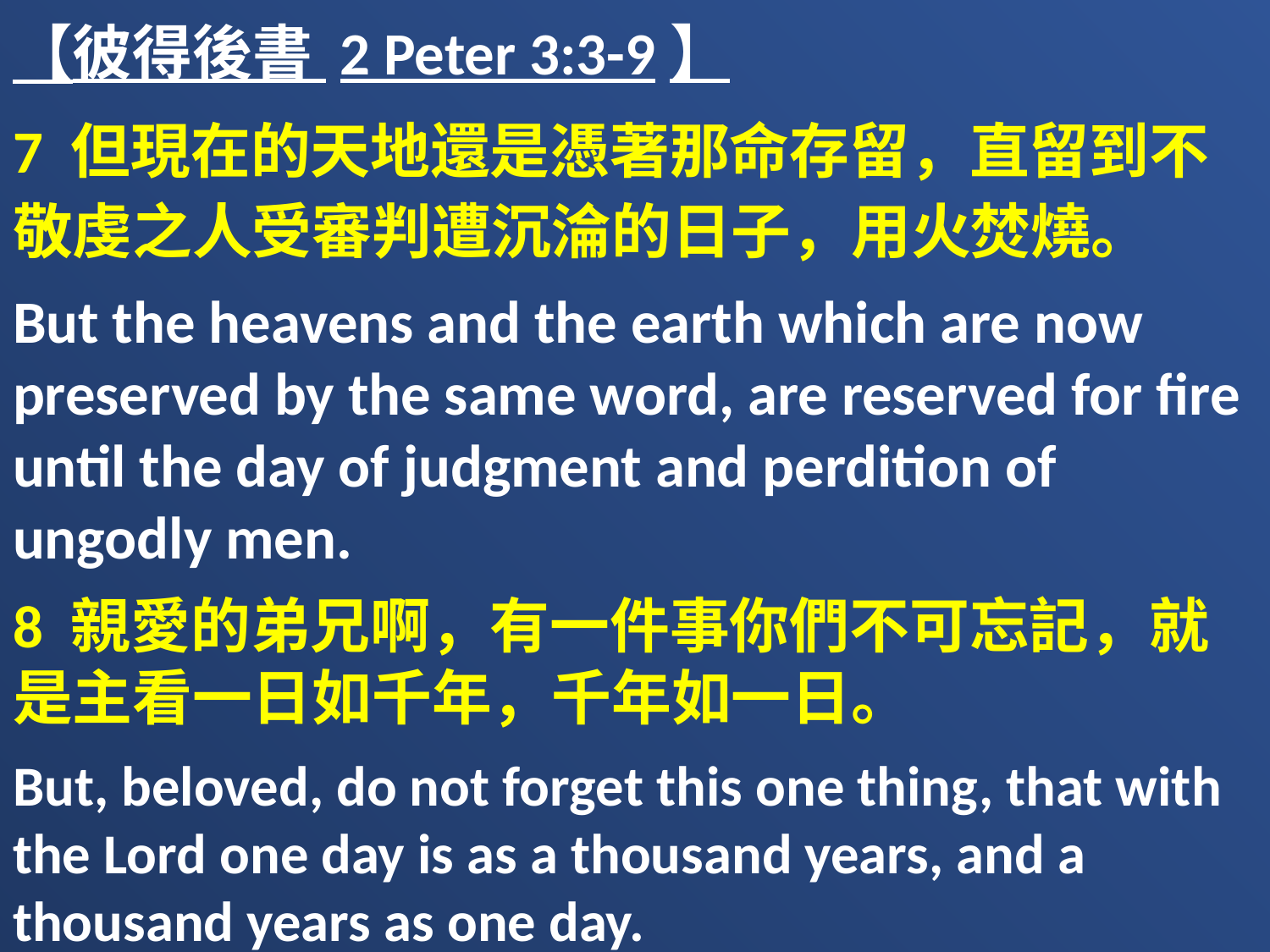

【彼得後書 2 Peter 3:3-9】
7 但現在的天地還是憑著那命存留，直留到不敬虔之人受審判遭沉淪的日子，用火焚燒。
But the heavens and the earth which are now preserved by the same word, are reserved for fire until the day of judgment and perdition of ungodly men.
8 親愛的弟兄啊，有一件事你們不可忘記，就是主看一日如千年，千年如一日。
But, beloved, do not forget this one thing, that with the Lord one day is as a thousand years, and a thousand years as one day.